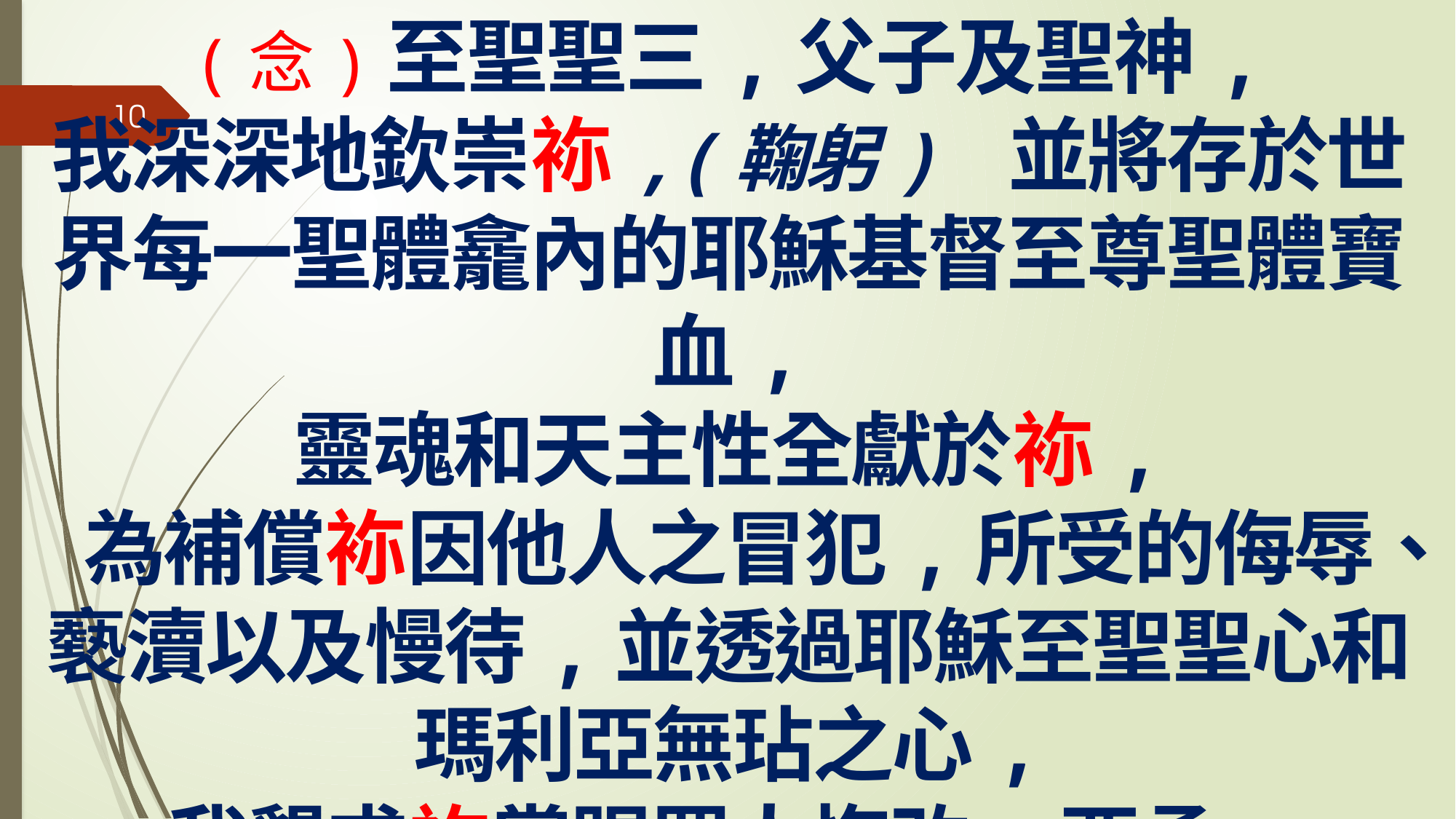

(念)至聖聖三,父子及聖神,
我深深地欽崇袮,(鞠躬) 並將存於世界每一聖體龕內的耶穌基督至尊聖體寶血,
靈魂和天主性全獻於袮,
為補償袮因他人之冒犯,所受的侮辱、褻瀆以及慢待,並透過耶穌至聖聖心和瑪利亞無玷之心,
我懇求袮賞賜罪人悔改.亞孟.
10